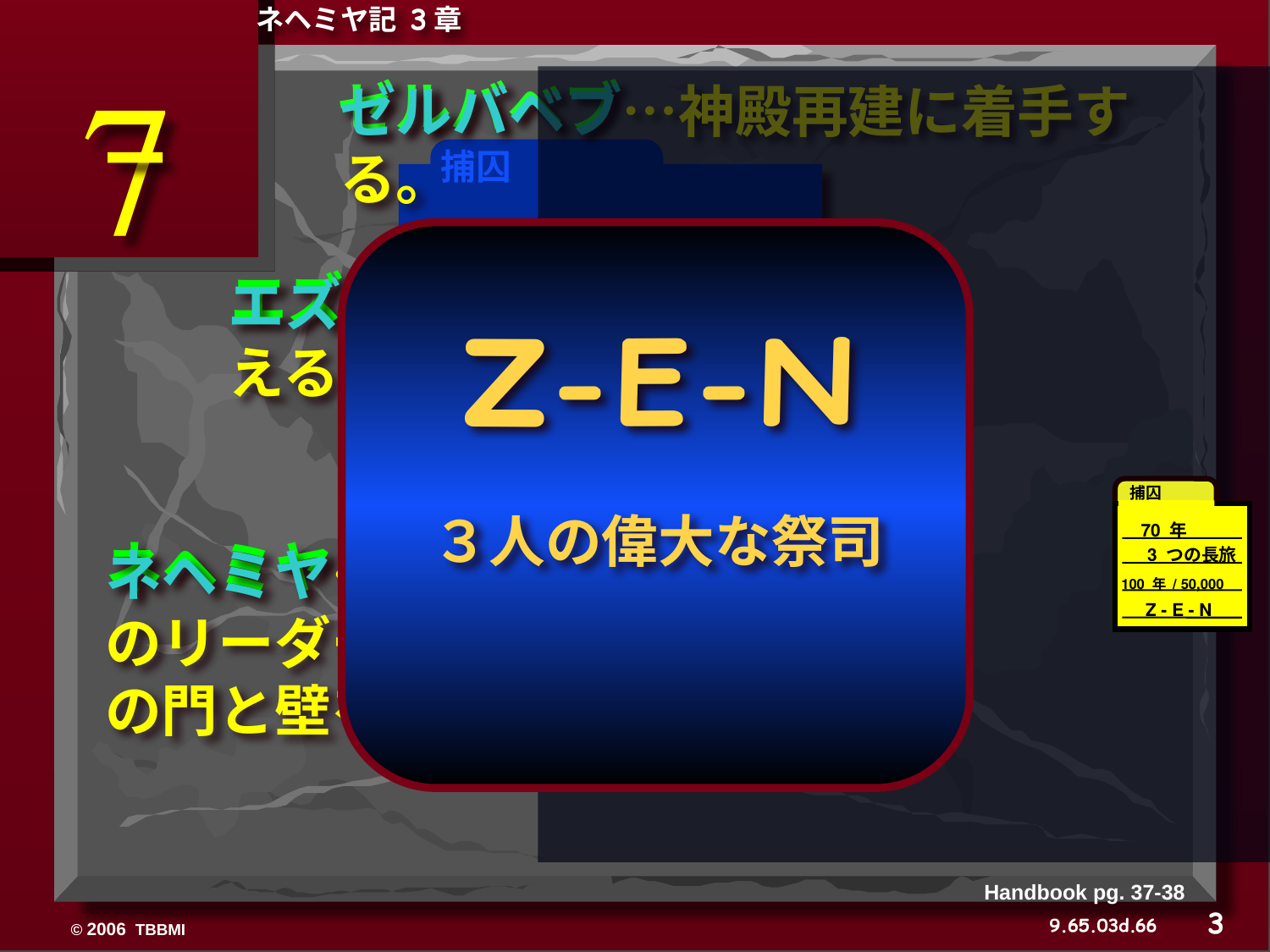

ネヘミヤ記 3章

7

ゼルバベブ

ゼルバベブ…神殿再建に着手する。
捕囚

Z-E-N
３人の偉大な祭司
70 年
エズラ
エズラ…帰還して主の法を教える。

3  つの長旅

100 年 / 50,000

Z - E - N
　捕囚

70 年
3 つの長旅

100 年 / 50,000

Z - E - N

ネヘミヤ
ネヘミヤ…偉大な旧約聖書のリーダーとして帰還し町の門と壁を再建した。

Handbook pg. 37-38
3

66